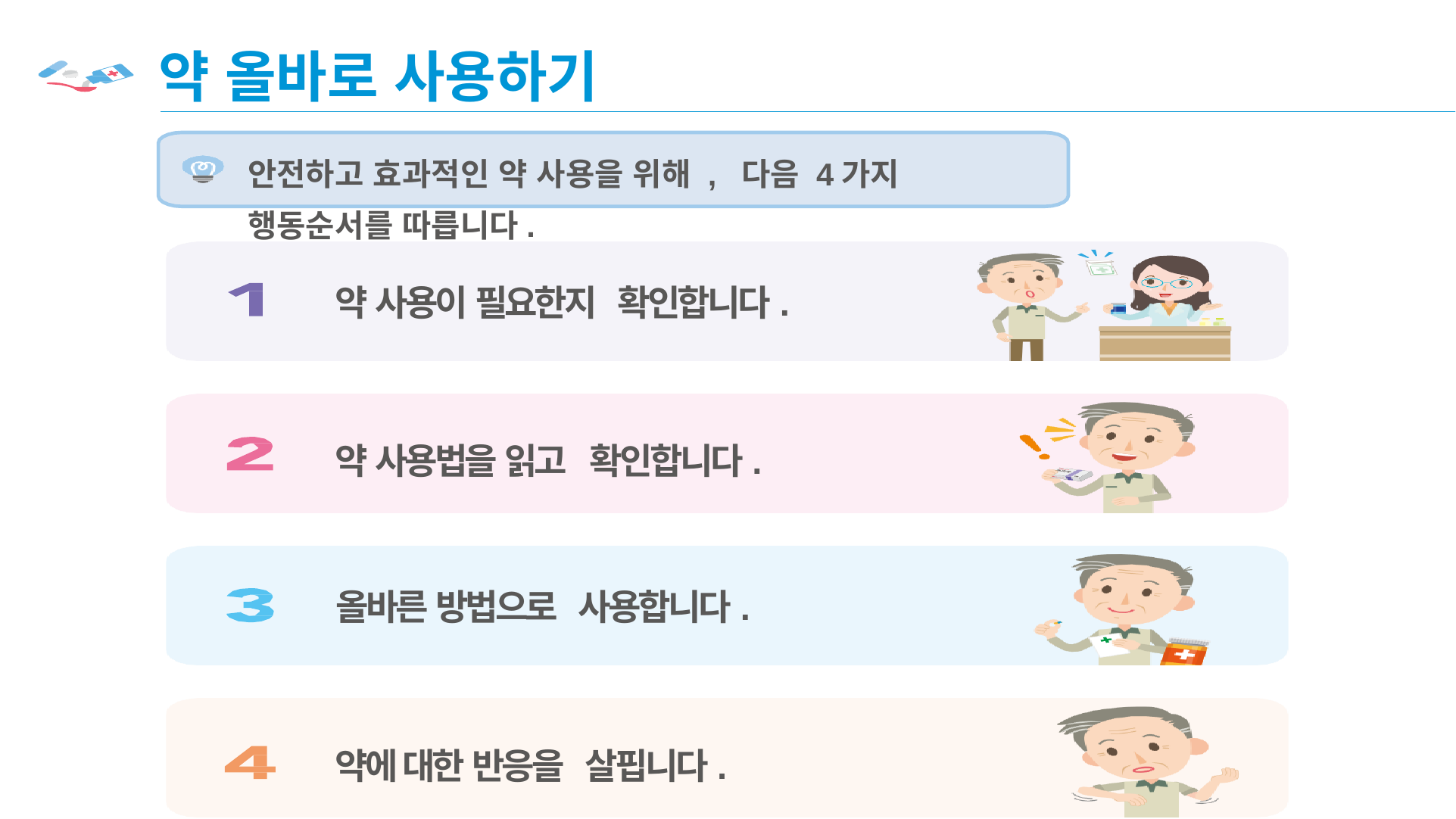

약 올바로 사용하기

안전하고 효과적인 약 사용을 위해 ,  다음 4가지  행동순서를 따릅니다.

약 사용이 필요한지  확인합니다.

약 사용법을 읽고   확인합니다.

올바른 방법으로  사용합니다.

약에 대한 반응을  살핍니다.